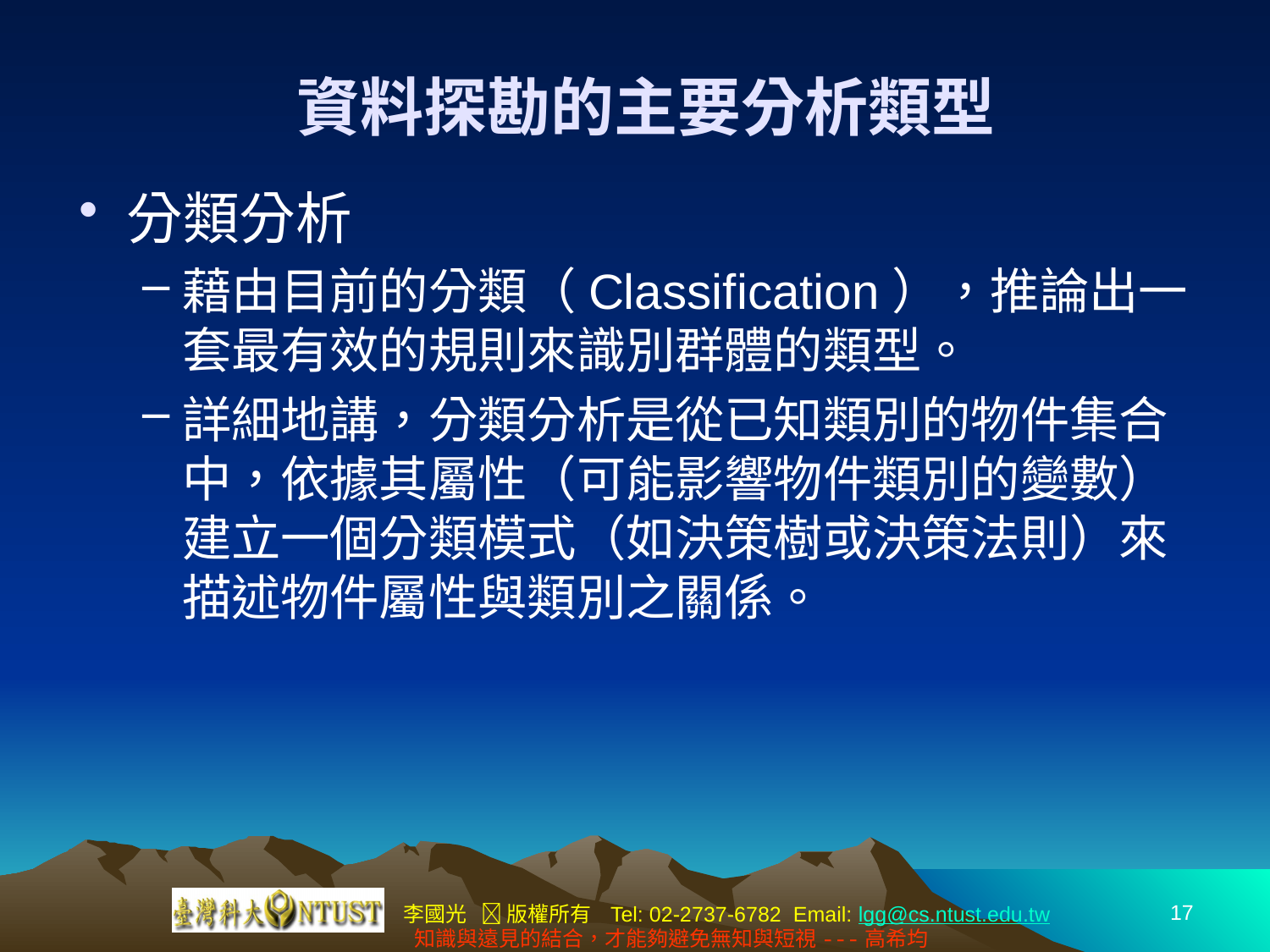

# 資料探勘的主要分析類型
分類分析
藉由目前的分類（Classification），推論出一套最有效的規則來識別群體的類型。
詳細地講，分類分析是從已知類別的物件集合中，依據其屬性（可能影響物件類別的變數）建立一個分類模式（如決策樹或決策法則）來描述物件屬性與類別之關係。
17